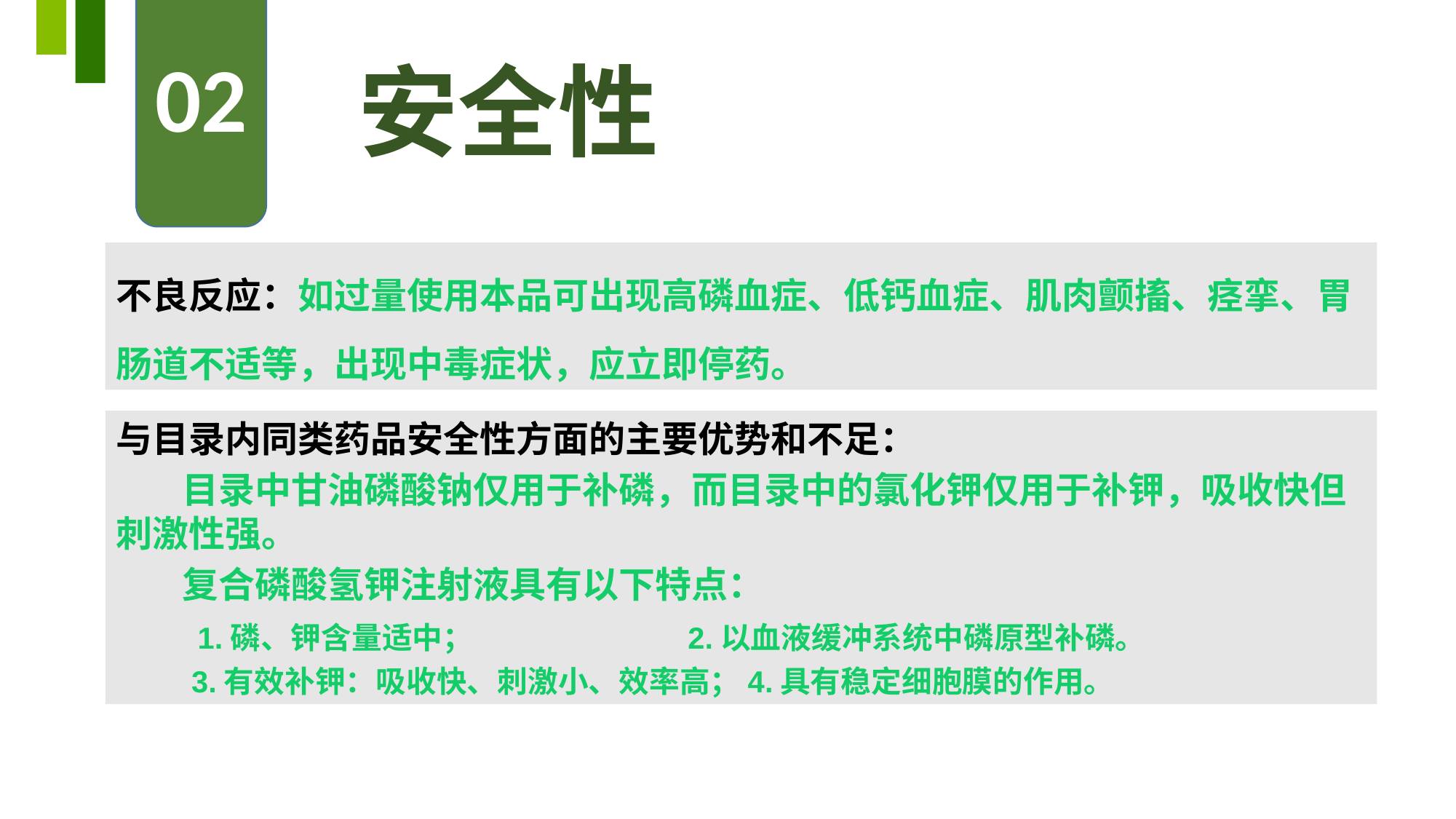

02
安全性
不良反应：如过量使用本品可出现高磷血症、低钙血症、肌肉颤搐、痉挛、胃肠道不适等，出现中毒症状，应立即停药。
与目录内同类药品安全性方面的主要优势和不足：
       目录中甘油磷酸钠仅用于补磷，而目录中的氯化钾仅用于补钾，吸收快但刺激性强。
       复合磷酸氢钾注射液具有以下特点：
        1.磷、钾含量适中；                              2.以血液缓冲系统中磷原型补磷。
         3.有效补钾：吸收快、刺激小、效率高；4.具有稳定细胞膜的作用。